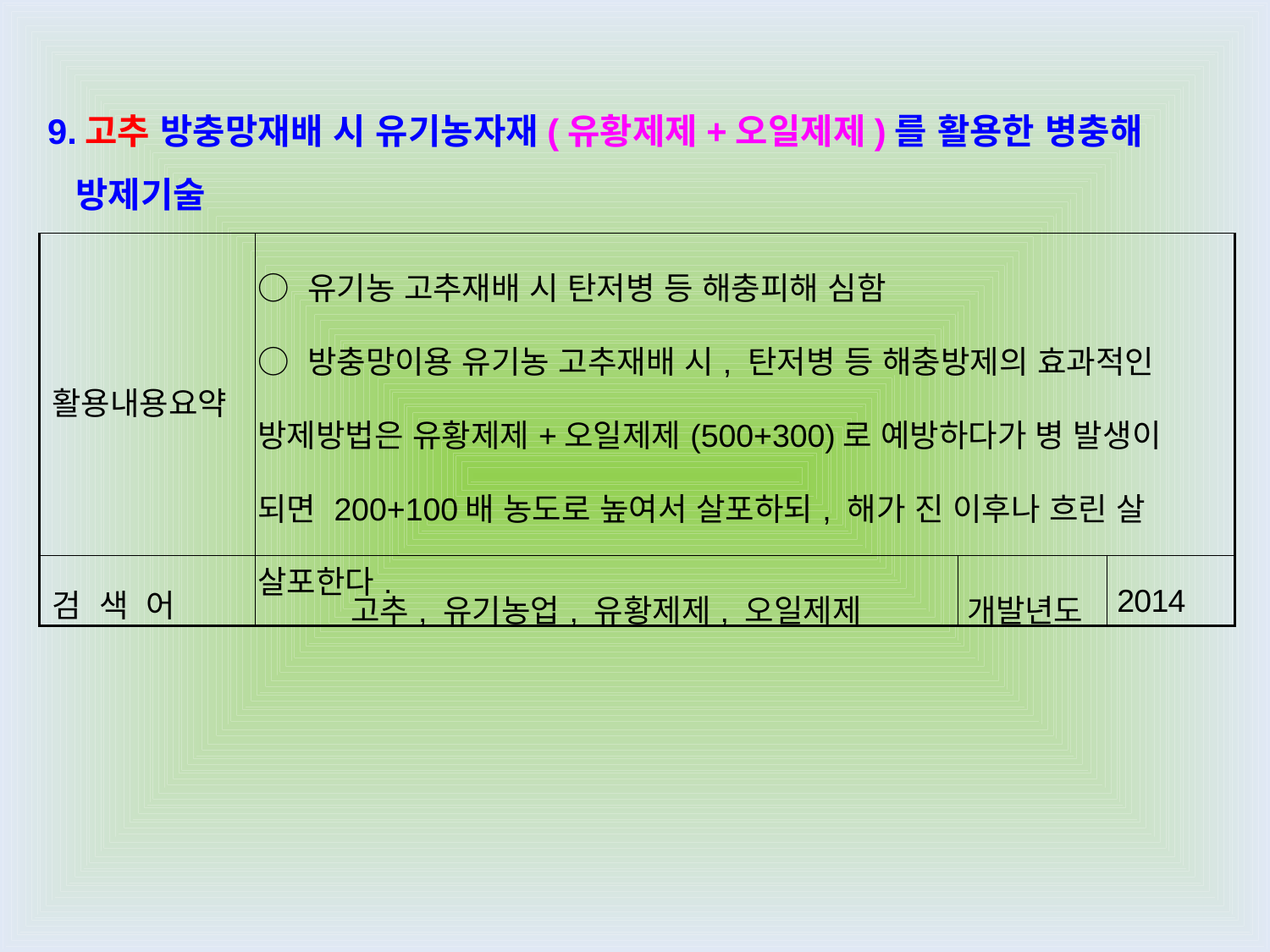

9.고추 방충망재배 시 유기농자재(유황제제+오일제제)를 활용한 병충해
  방제기술
| 활용내용요약 | ○ 유기농 고추재배 시 탄저병 등 해충피해 심함 ○ 방충망이용 유기농 고추재배 시, 탄저병 등 해충방제의 효과적인 방제방법은 유황제제+오일제제(500+300)로 예방하다가 병 발생이 되면 200+100배 농도로 높여서 살포하되, 해가 진 이후나 흐린 살 살포한다. |  |  |
| --- | --- | --- | --- |
| 검 색 어 | 고추, 유기농업, 유황제제, 오일제제 | 개발년도 | 2014 |